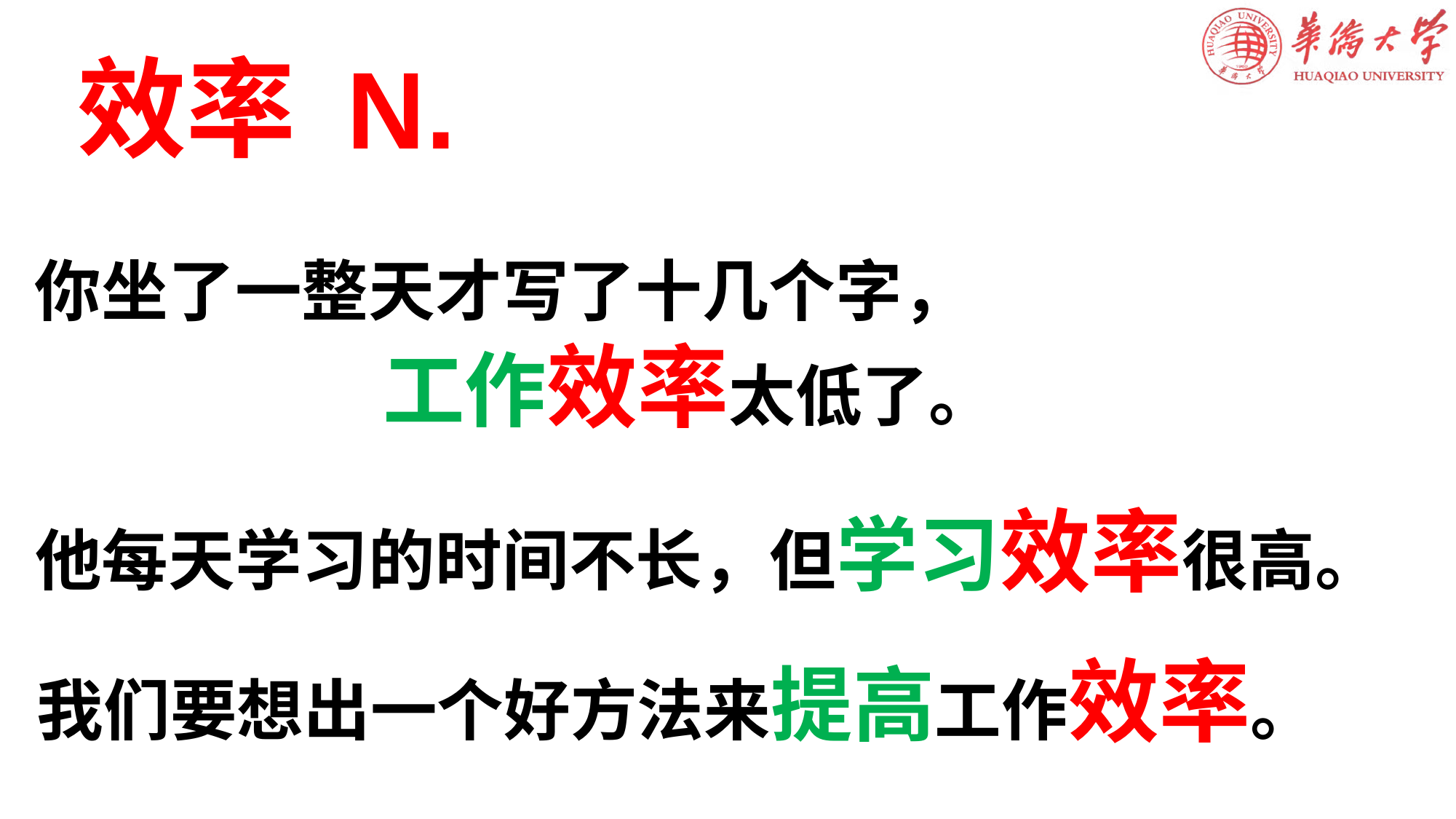

效率 N.

你坐了一整天才写了十几个字，
                      工作效率太低了。
他每天学习的时间不长，但学习效率很高。
 我们要想出一个好方法来提高工作效率。